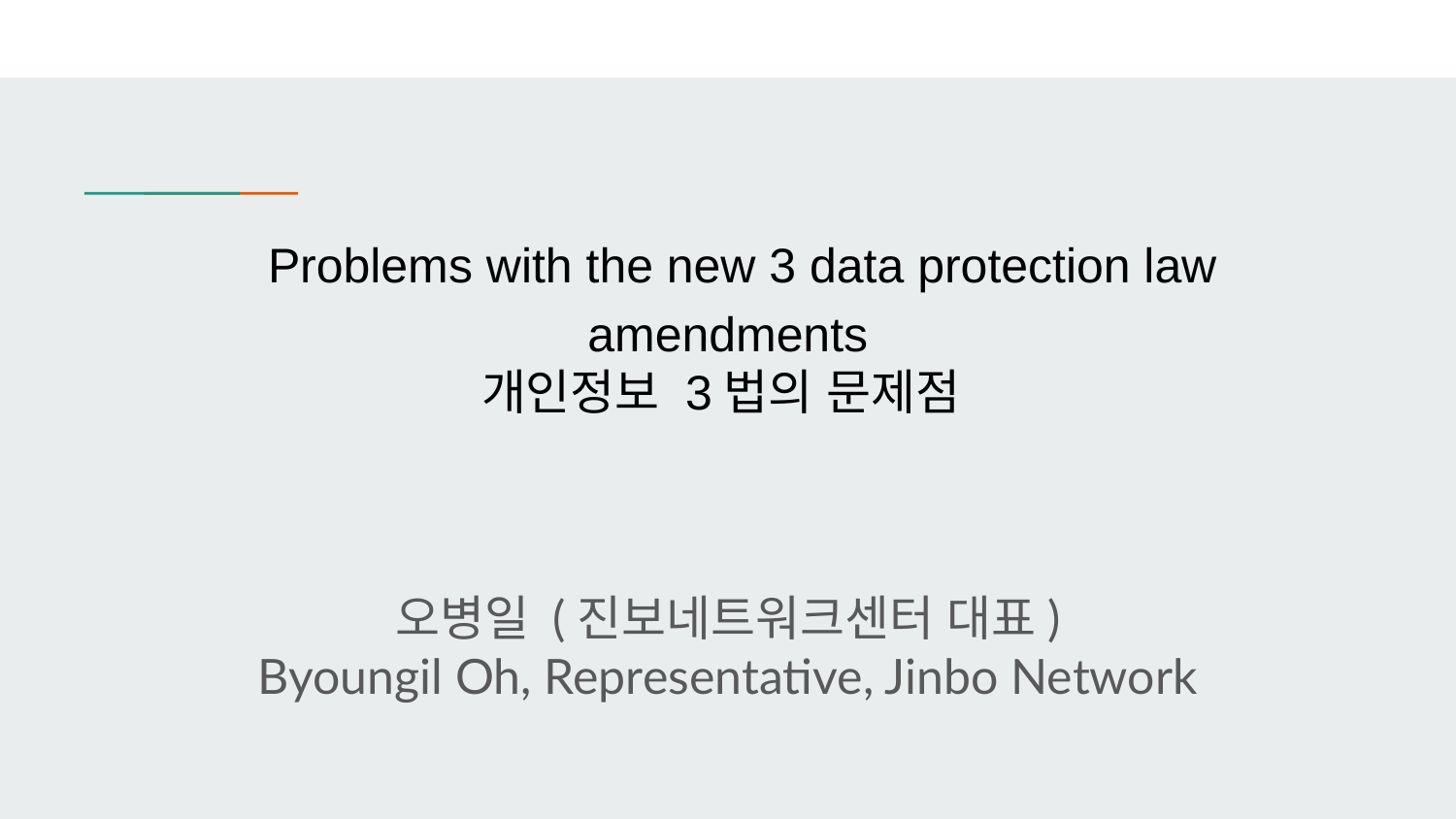

# Problems with the new 3 data protection law amendments 개인정보 3법의 문제점
오병일 (진보네트워크센터 대표)
Byoungil Oh, Representative, Jinbo Network